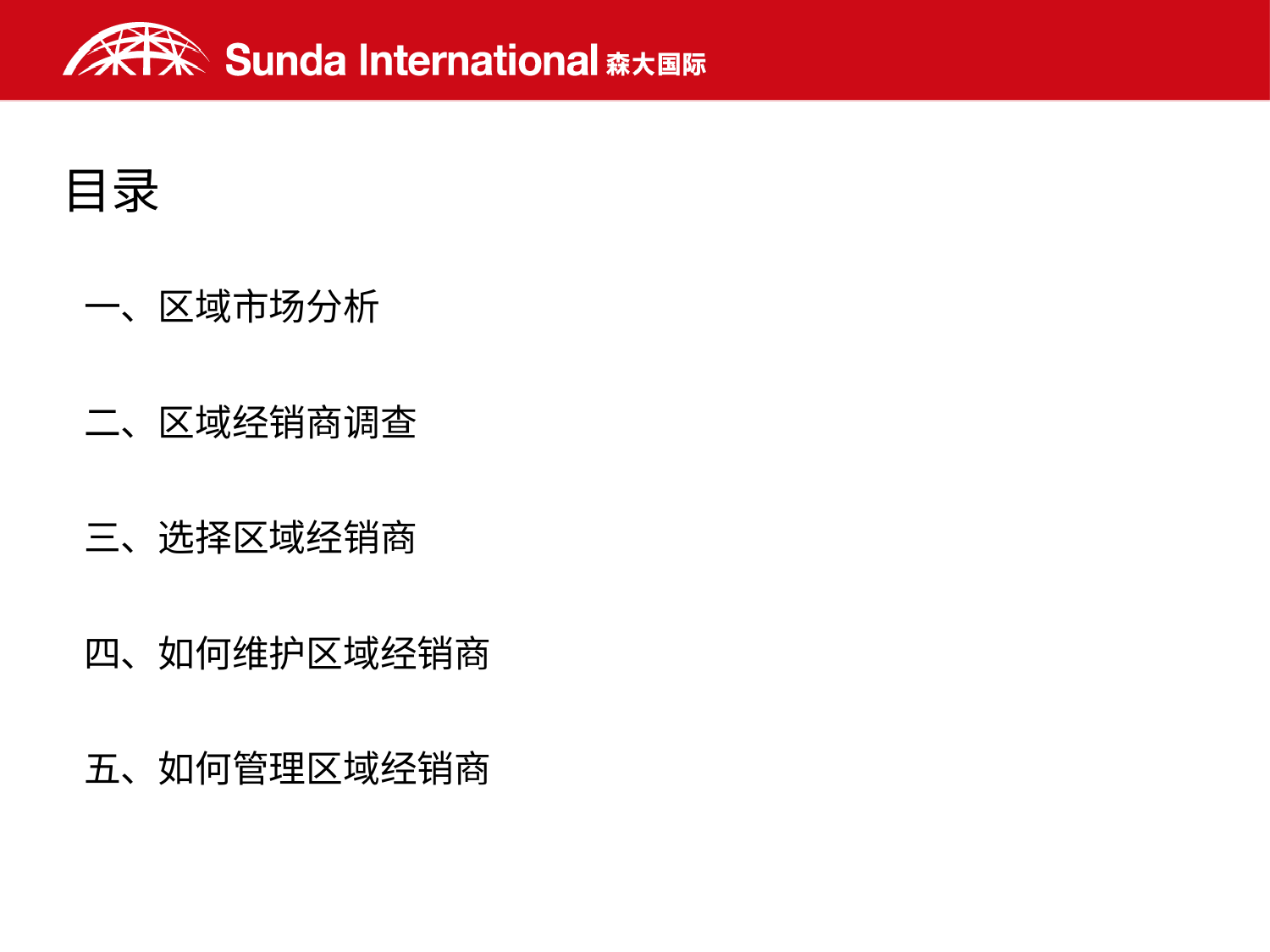

# 目录
一、区域市场分析

二、区域经销商调查

三、选择区域经销商

四、如何维护区域经销商

五、如何管理区域经销商